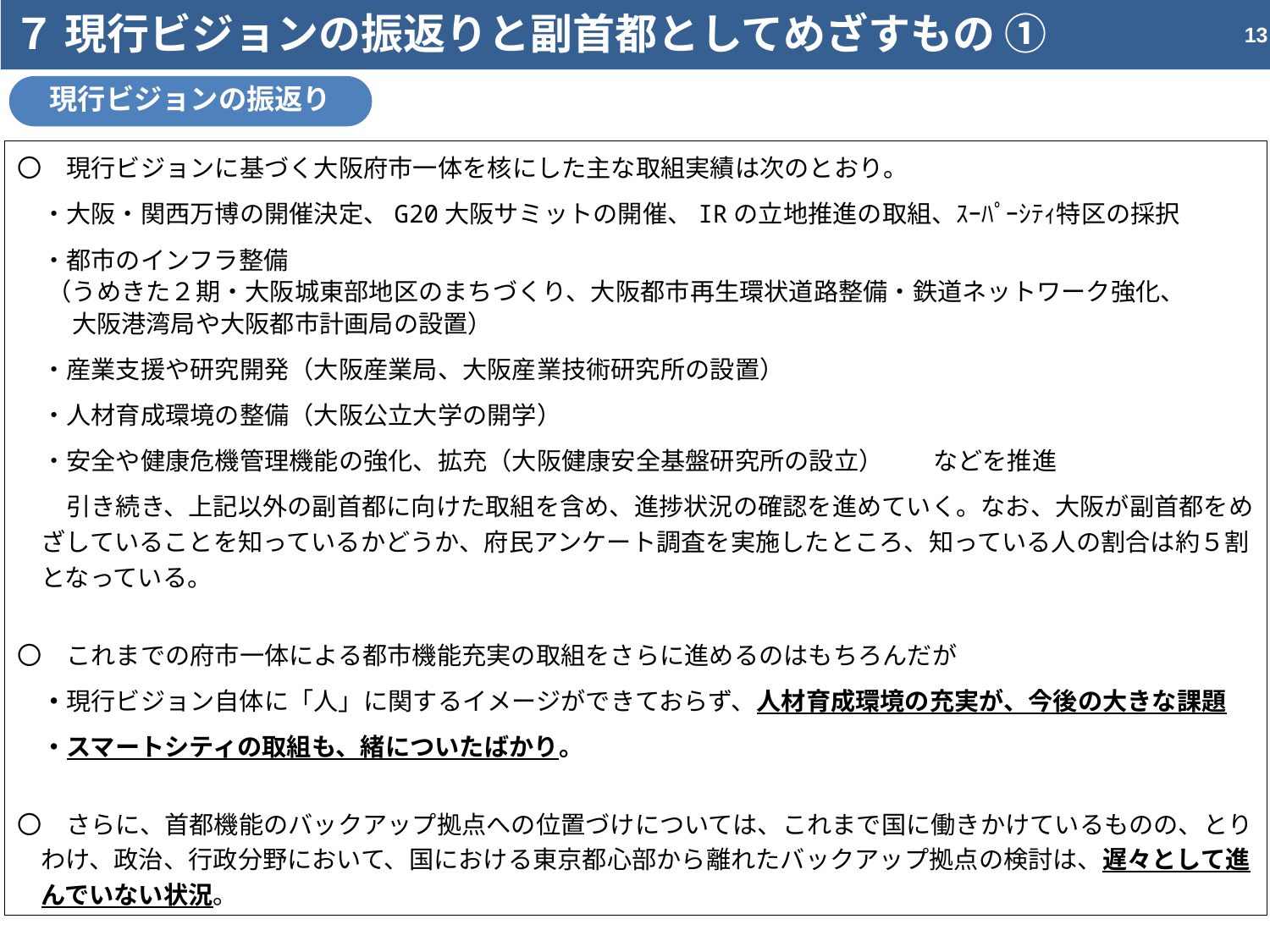

７ 現行ビジョンの振返りと副首都としてめざすもの ①
13
現行ビジョンの振返り
〇　現行ビジョンに基づく大阪府市一体を核にした主な取組実績は次のとおり。
　・大阪・関西万博の開催決定、G20大阪サミットの開催、IRの立地推進の取組、ｽｰﾊﾟｰｼﾃｨ特区の採択
　・都市のインフラ整備
　 （うめきた２期・大阪城東部地区のまちづくり、大阪都市再生環状道路整備・鉄道ネットワーク強化、
　　 大阪港湾局や大阪都市計画局の設置）
　・産業支援や研究開発（大阪産業局、大阪産業技術研究所の設置）
　・人材育成環境の整備（大阪公立大学の開学）
　・安全や健康危機管理機能の強化、拡充（大阪健康安全基盤研究所の設立）　　などを推進
　　引き続き、上記以外の副首都に向けた取組を含め、進捗状況の確認を進めていく。なお、大阪が副首都をめざしていることを知っているかどうか、府民アンケート調査を実施したところ、知っている人の割合は約５割となっている。

〇　これまでの府市一体による都市機能充実の取組をさらに進めるのはもちろんだが
　・現行ビジョン自体に「人」に関するイメージができておらず、人材育成環境の充実が、今後の大きな課題
　・スマートシティの取組も、緒についたばかり。

〇　さらに、首都機能のバックアップ拠点への位置づけについては、これまで国に働きかけているものの、とりわけ、政治、行政分野において、国における東京都心部から離れたバックアップ拠点の検討は、遅々として進んでいない状況。